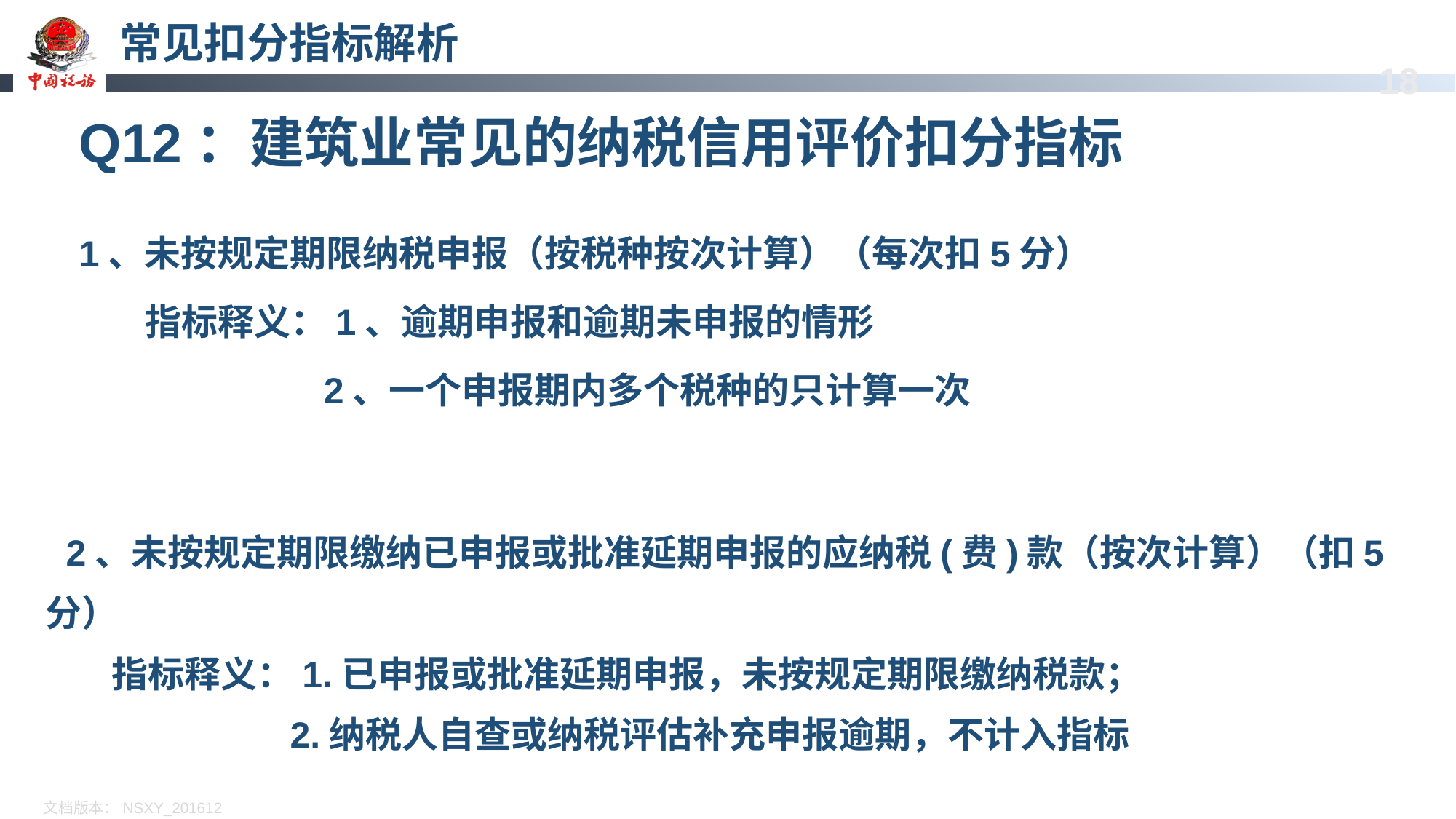

# 常见扣分指标解析
Q12：建筑业常见的纳税信用评价扣分指标

1、未按规定期限纳税申报（按税种按次计算）（每次扣5分）
       指标释义：1、逾期申报和逾期未申报的情形
                        2、一个申报期内多个税种的只计算一次

  2、未按规定期限缴纳已申报或批准延期申报的应纳税(费)款（按次计算）（扣5分）
       指标释义：1.已申报或批准延期申报，未按规定期限缴纳税款；
                        2.纳税人自查或纳税评估补充申报逾期，不计入指标